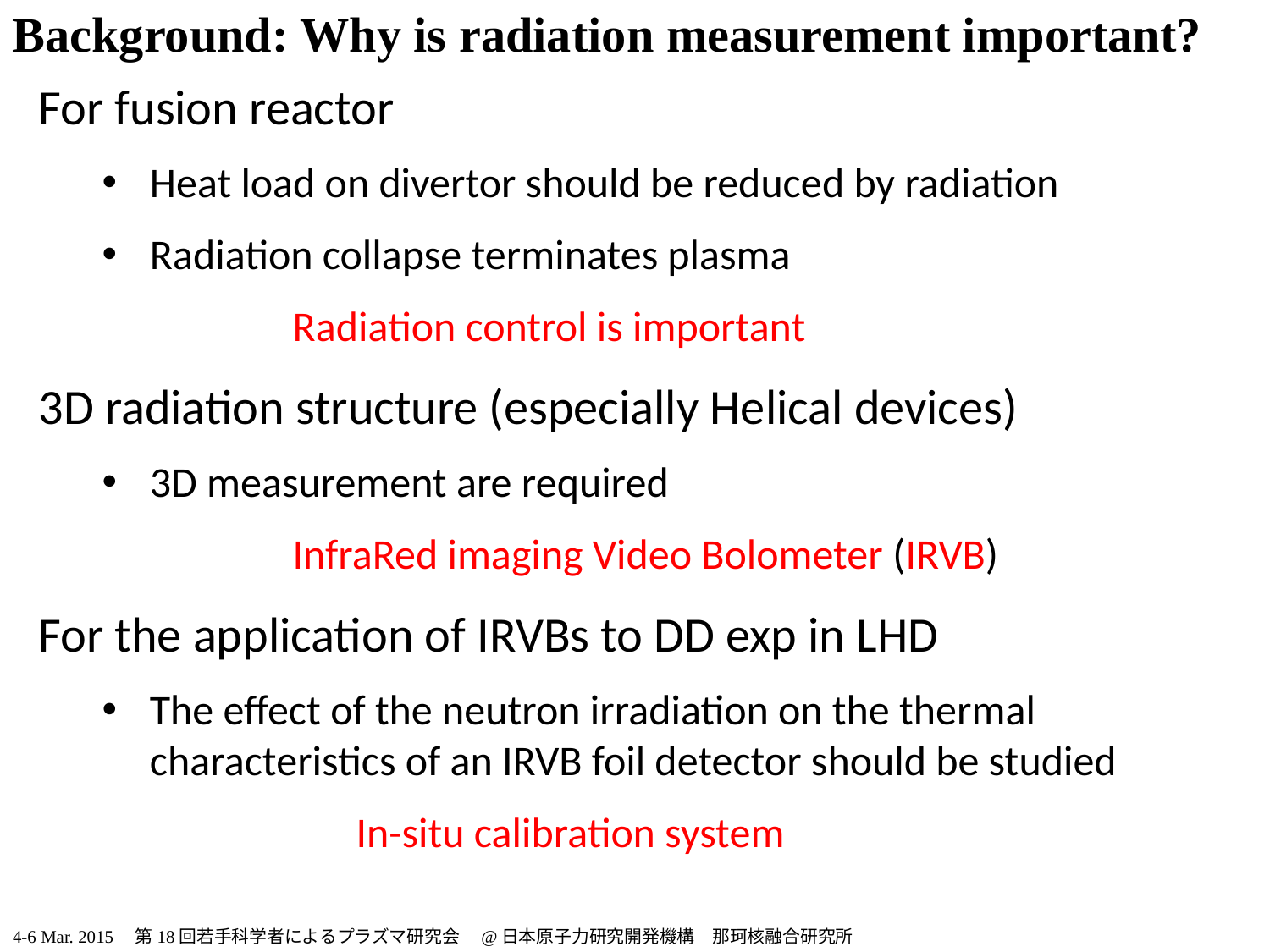

Background: Why is radiation measurement important?
For fusion reactor
Heat load on divertor should be reduced by radiation
Radiation collapse terminates plasma
		Radiation control is important
3D radiation structure (especially Helical devices)
3D measurement are required
		InfraRed imaging Video Bolometer (IRVB)
For the application of IRVBs to DD exp in LHD
The effect of the neutron irradiation on the thermal characteristics of an IRVB foil detector should be studied
		In-situ calibration system
4-6 Mar. 2015　第18回若手科学者によるプラズマ研究会　@日本原子力研究開発機構　那珂核融合研究所